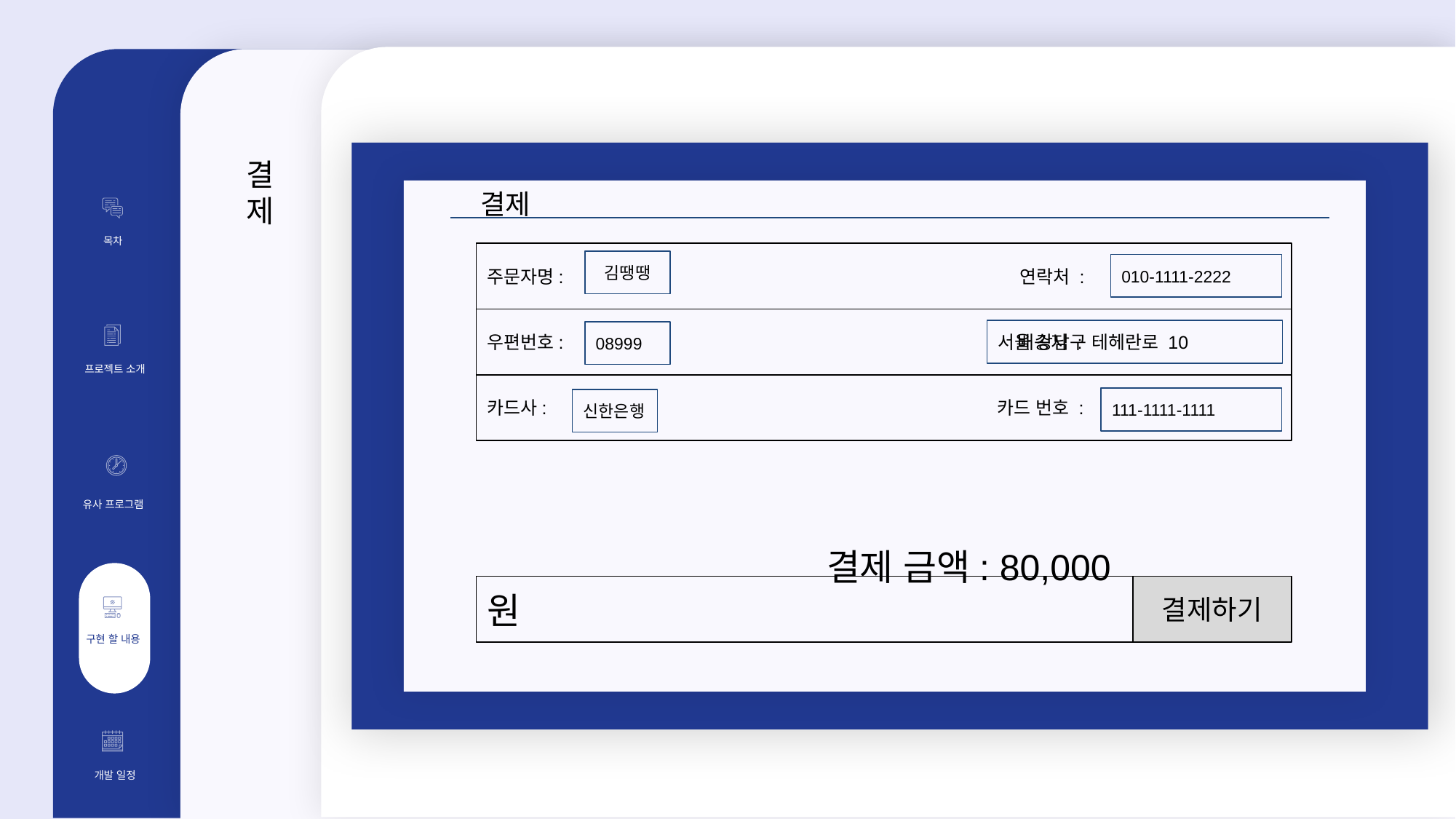

### Chart

| Category |
|---|

결제
결제

목차
주문자명:         			                  연락처 :
 김땡땡
010-1111-2222
우편번호:                             	                                       배송지 :
서울 강남구 테헤란로 10
08999

프로젝트 소개
프로젝트
소개
카드사:  			                                   카드 번호 :
111-1111-1111
신한은행

유사 프로그램

							               결제 금액: 80,000원
결제하기

구현 할 내용

개발 일정